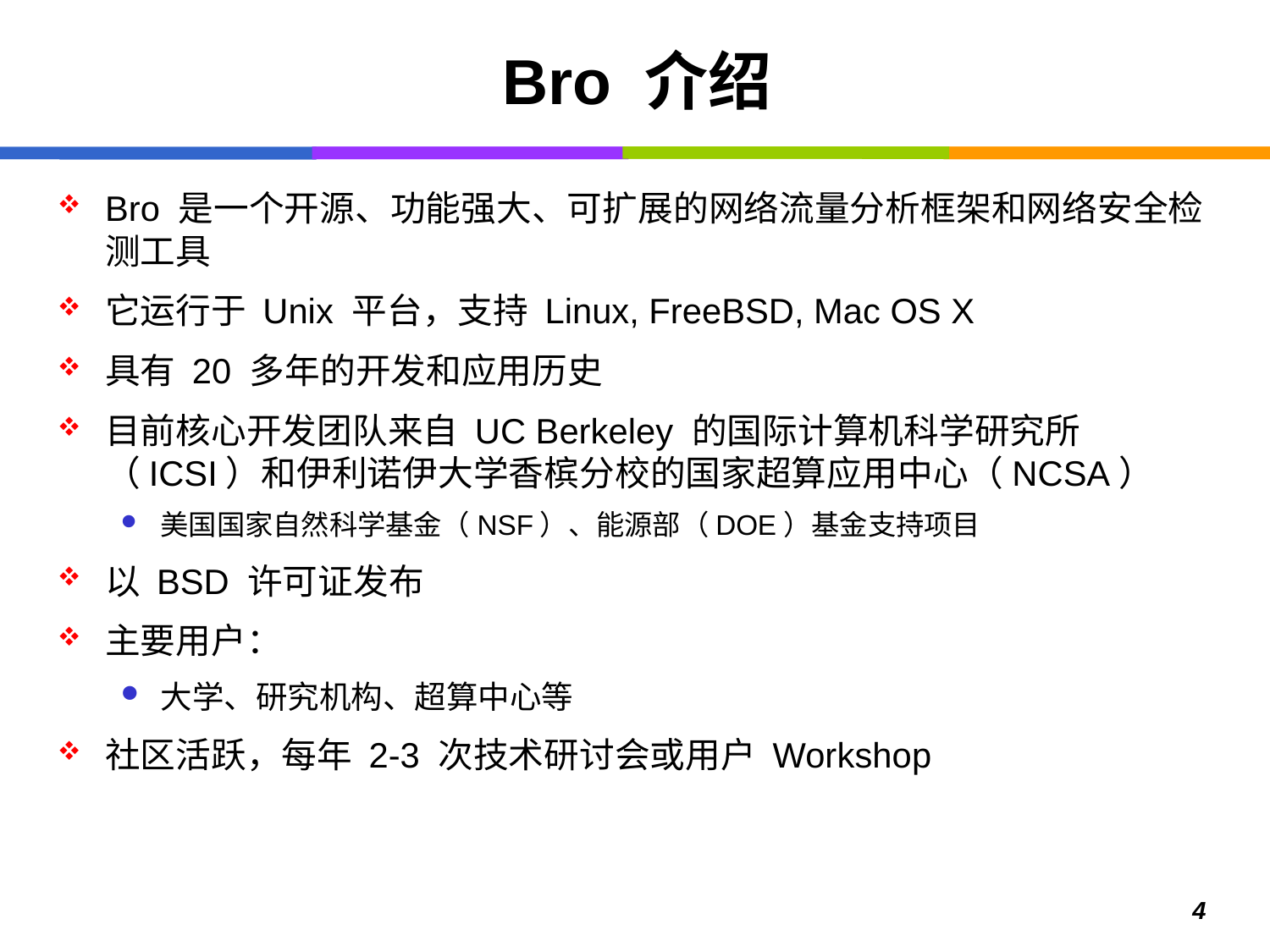

# Bro 介绍
Bro 是一个开源、功能强大、可扩展的网络流量分析框架和网络安全检测工具
它运行于 Unix 平台，支持 Linux, FreeBSD, Mac OS X
具有 20 多年的开发和应用历史
目前核心开发团队来自 UC Berkeley 的国际计算机科学研究所（ICSI）和伊利诺伊大学香槟分校的国家超算应用中心（NCSA）
美国国家自然科学基金（NSF）、能源部（DOE）基金支持项目
以 BSD 许可证发布
主要用户：
大学、研究机构、超算中心等
社区活跃，每年 2-3 次技术研讨会或用户 Workshop

4